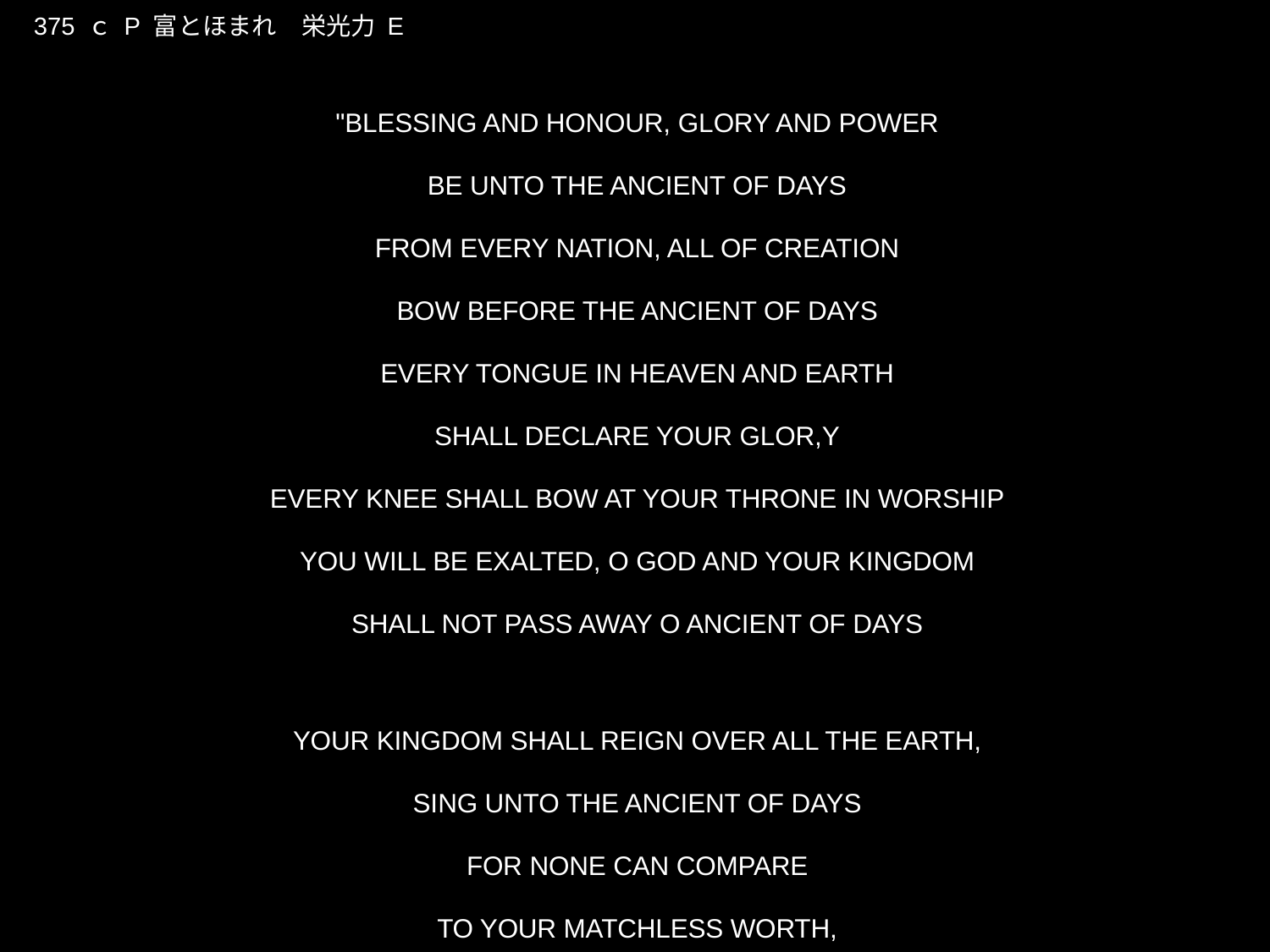

とみとほまれえいこうちから
★P
375 ｃ P 富とほまれ　栄光力 E
★４
"BLESSING AND HONOUR, GLORY AND POWER
BE UNTO THE ANCIENT OF DAYS
FROM EVERY NATION, ALL OF CREATION
BOW BEFORE THE ANCIENT OF DAYS
EVERY TONGUE IN HEAVEN AND EARTH
SHALL DECLARE YOUR GLOR,Y
EVERY KNEE SHALL BOW AT YOUR THRONE IN WORSHIP
YOU WILL BE EXALTED, O GOD AND YOUR KINGDOM
SHALL NOT PASS AWAY O ANCIENT OF DAYS
YOUR KINGDOM SHALL REIGN OVER ALL THE EARTH,
SING UNTO THE ANCIENT OF DAYS
FOR NONE CAN COMPARE
TO YOUR MATCHLESS WORTH,
SING UNTO THE, ANCIENT OF DAYS"